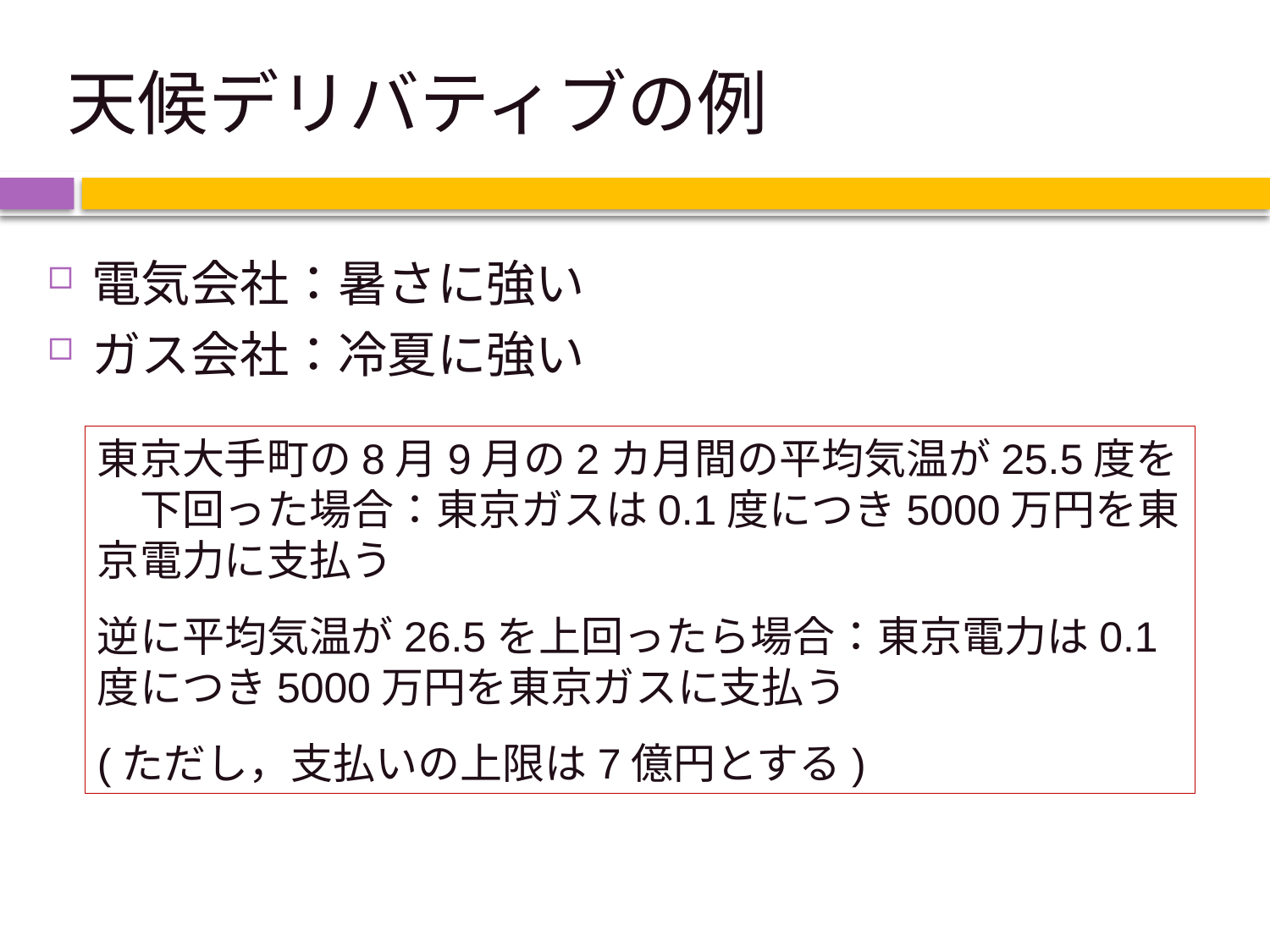

# 天候デリバティブの例
電気会社：暑さに強い
ガス会社：冷夏に強い

東京大手町の8月9月の2カ月間の平均気温が25.5度を　下回った場合：東京ガスは0.1度につき5000万円を東京電力に支払う

逆に平均気温が26.5を上回ったら場合：東京電力は0.1度につき5000万円を東京ガスに支払う

(ただし，支払いの上限は7億円とする)